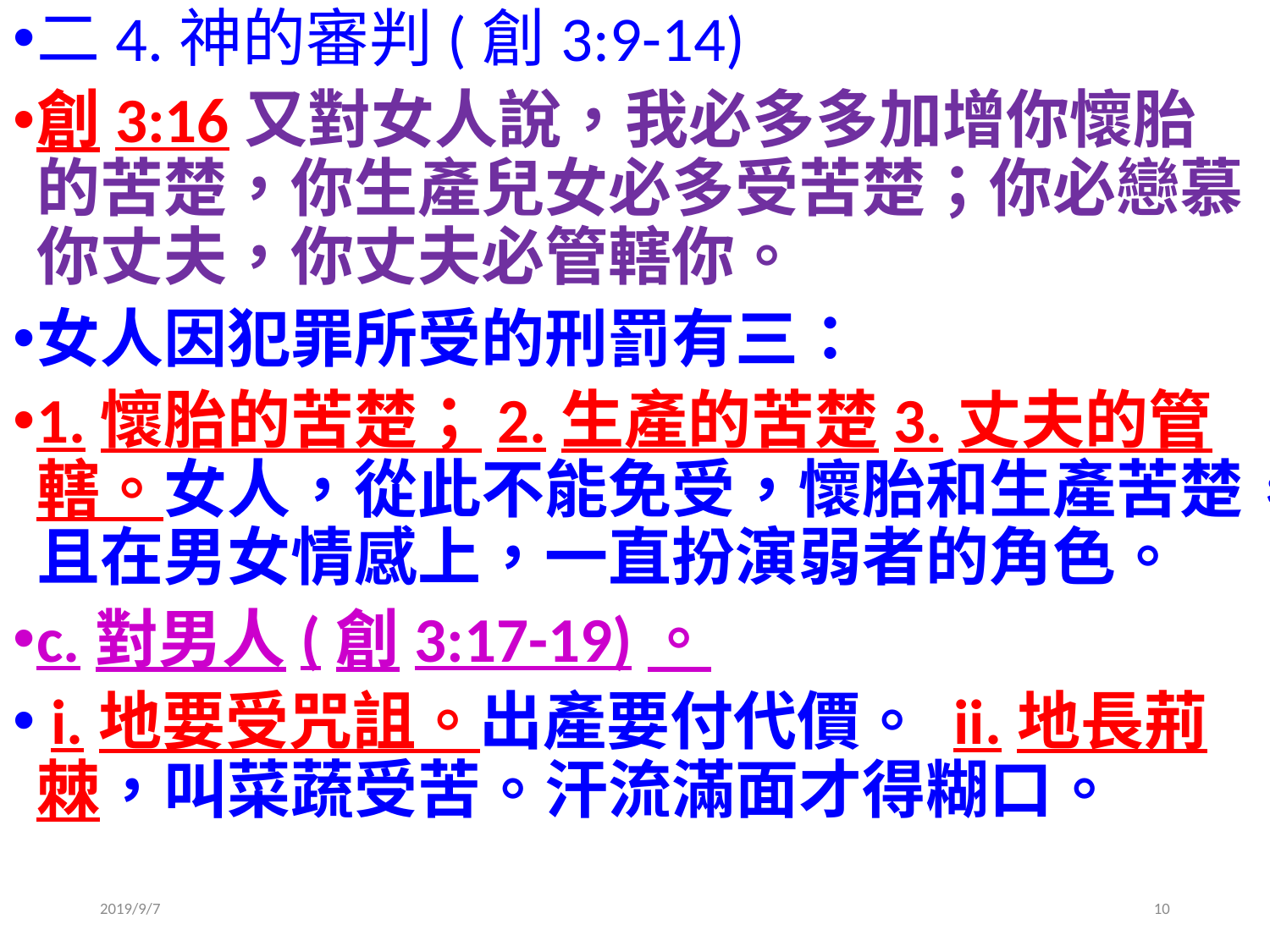

二4.神的審判(創3:9-14)
創3:16又對女人說，我必多多加增你懷胎的苦楚，你生產兒女必多受苦楚；你必戀慕你丈夫，你丈夫必管轄你。
女人因犯罪所受的刑罰有三：
1.懷胎的苦楚；2.生產的苦楚3.丈夫的管轄。女人，從此不能免受，懷胎和生產苦楚，且在男女情感上，一直扮演弱者的角色。
c.對男人(創3:17-19)。
 i.地要受咒詛。出產要付代價。 ii.地長荊棘，叫菜蔬受苦。汗流滿面才得糊口。

2019/9/7
10